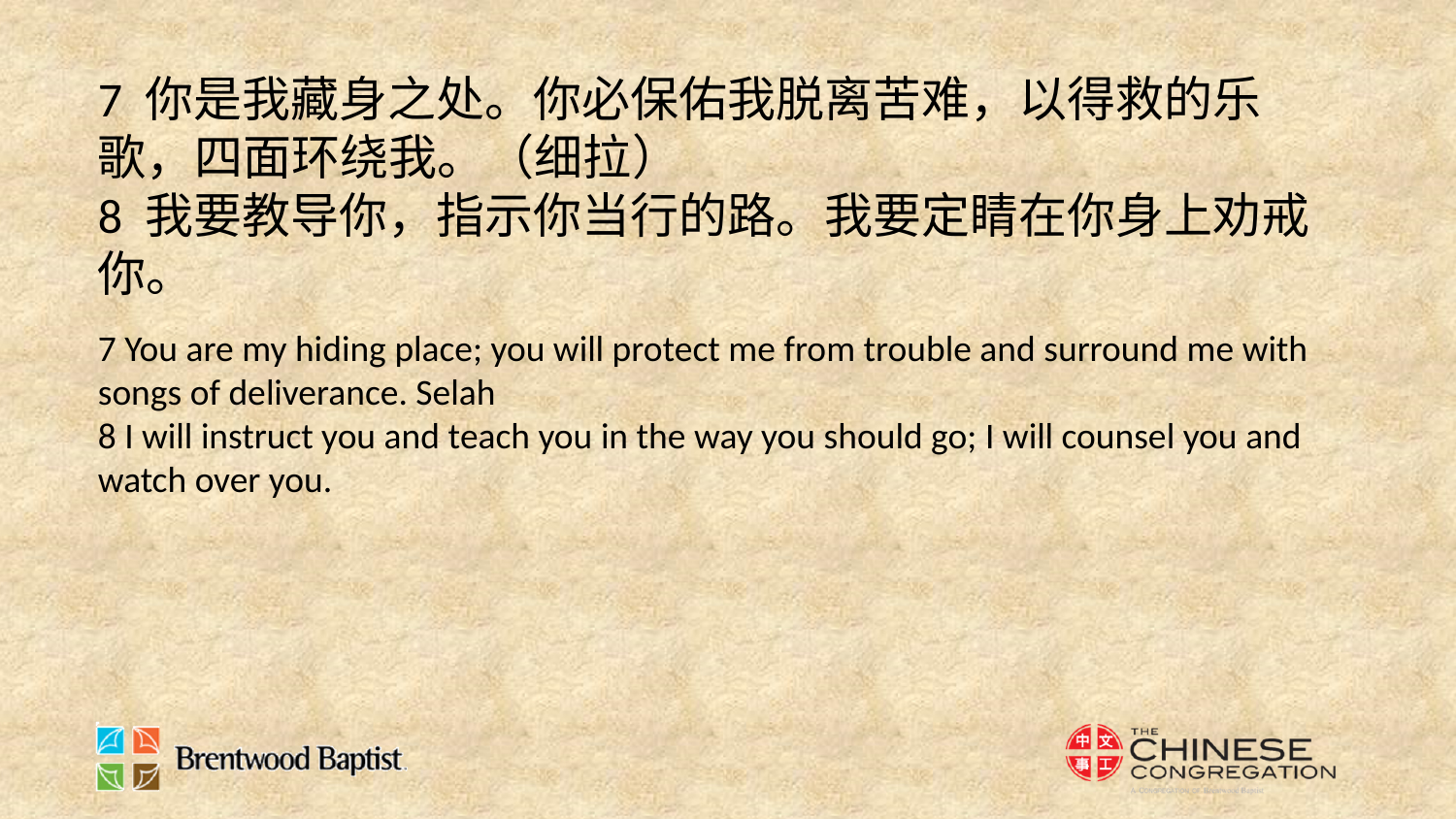

7 你是我藏身之处。你必保佑我脱离苦难，以得救的乐歌，四面环绕我。（细拉）
8 我要教导你，指示你当行的路。我要定睛在你身上劝戒你。

7 You are my hiding place; you will protect me from trouble and surround me with songs of deliverance. Selah
8 I will instruct you and teach you in the way you should go; I will counsel you and watch over you.